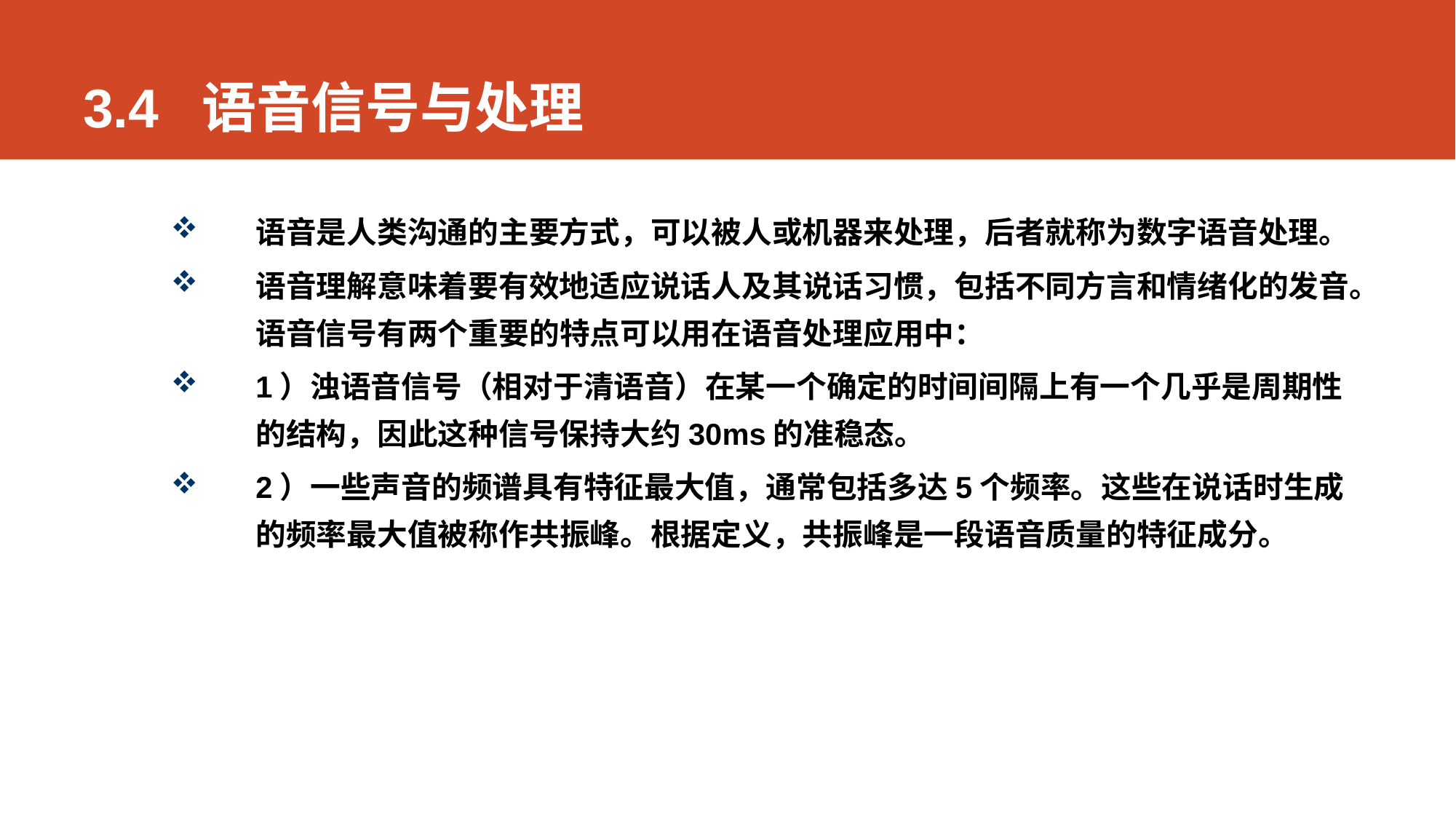

# 3.4  语音信号与处理
语音是人类沟通的主要方式，可以被人或机器来处理，后者就称为数字语音处理。
语音理解意味着要有效地适应说话人及其说话习惯，包括不同方言和情绪化的发音。语音信号有两个重要的特点可以用在语音处理应用中：
1）浊语音信号（相对于清语音）在某一个确定的时间间隔上有一个几乎是周期性的结构，因此这种信号保持大约30ms的准稳态。
2）一些声音的频谱具有特征最大值，通常包括多达5个频率。这些在说话时生成的频率最大值被称作共振峰。根据定义，共振峰是一段语音质量的特征成分。